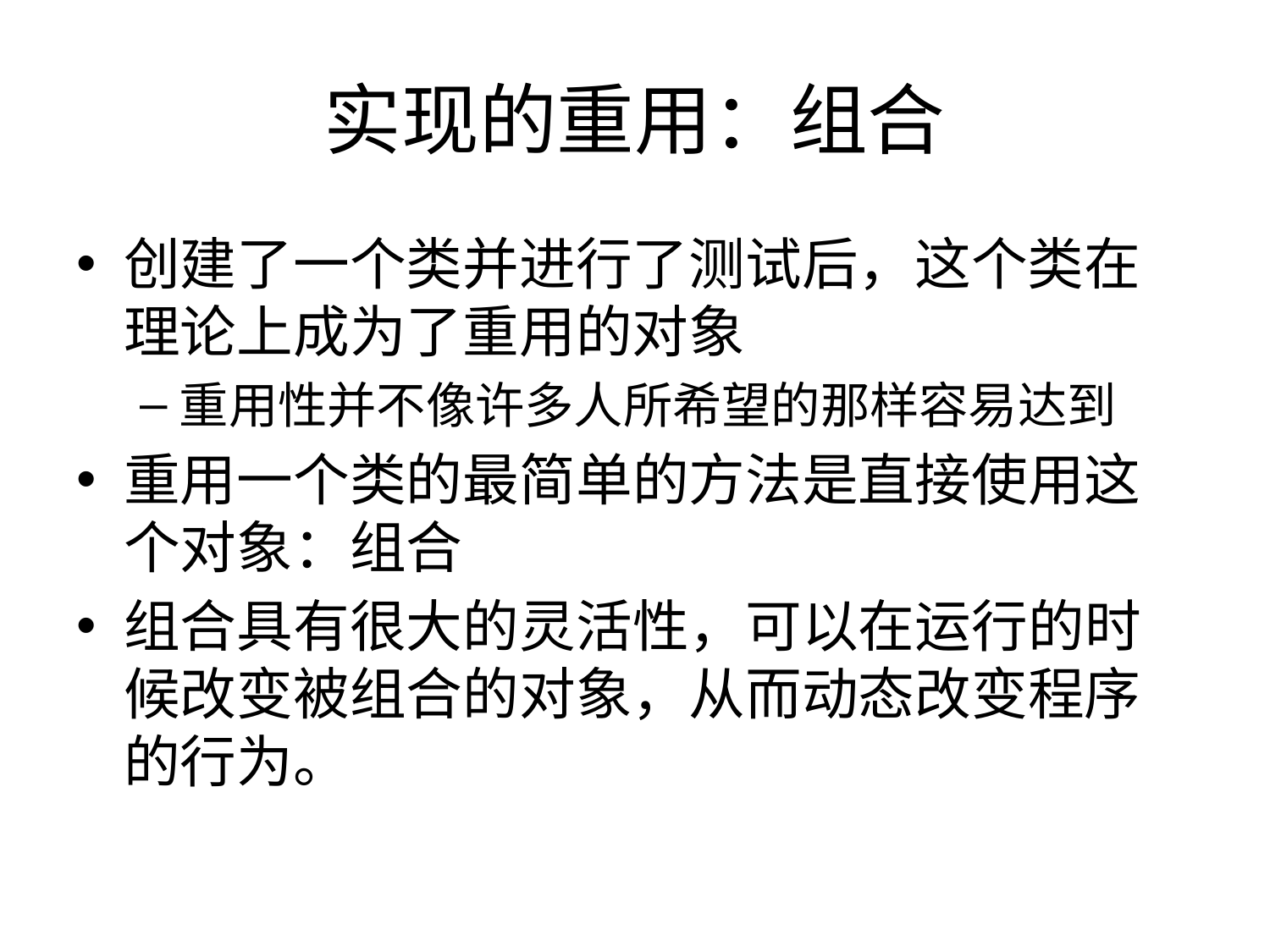

# 实现的重用：组合
创建了一个类并进行了测试后，这个类在理论上成为了重用的对象
重用性并不像许多人所希望的那样容易达到
重用一个类的最简单的方法是直接使用这个对象：组合
组合具有很大的灵活性，可以在运行的时候改变被组合的对象，从而动态改变程序的行为。